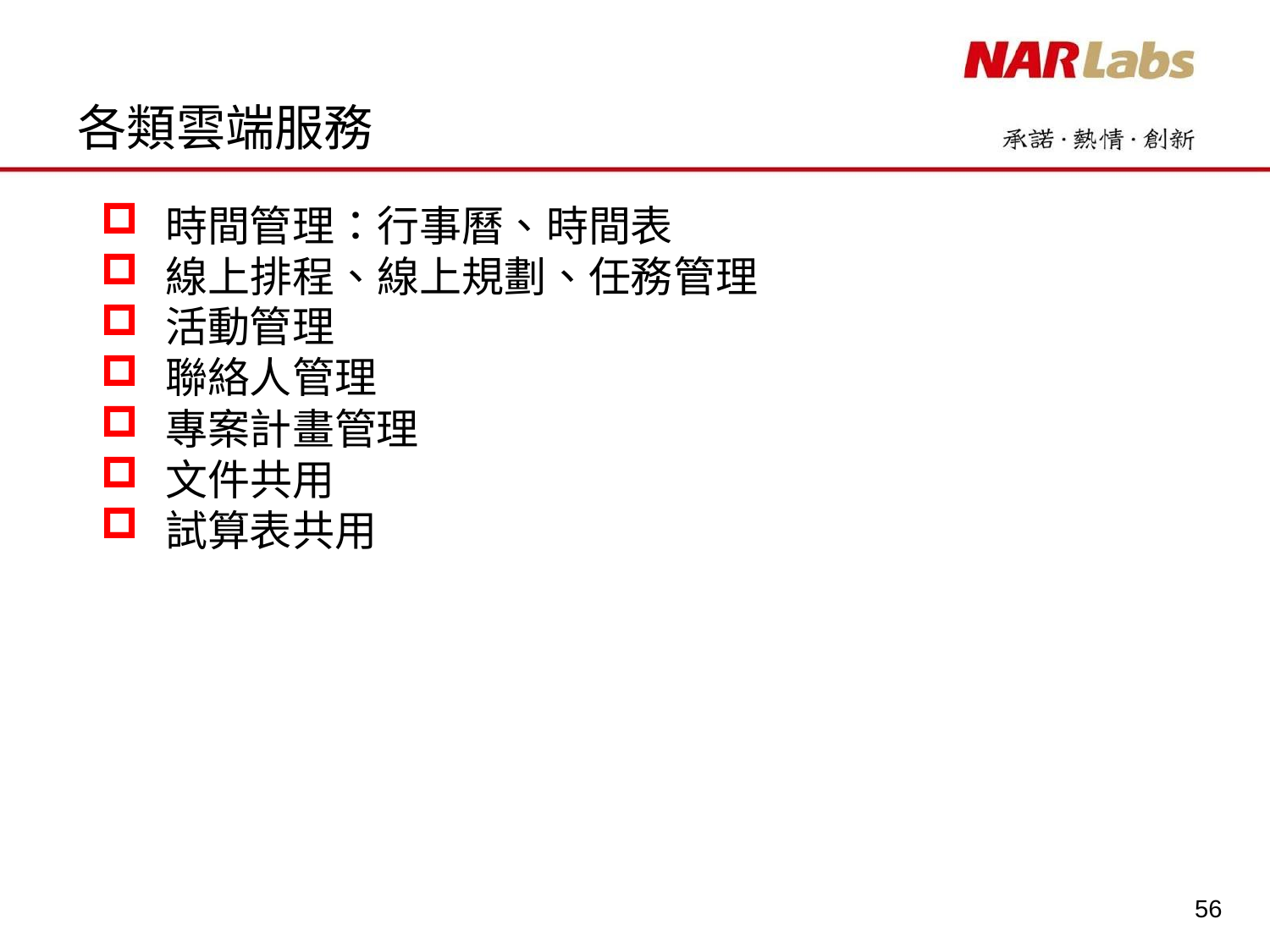

# 各類雲端服務
時間管理：行事曆、時間表
線上排程、線上規劃、任務管理
活動管理
聯絡人管理
專案計畫管理
文件共用
試算表共用

56